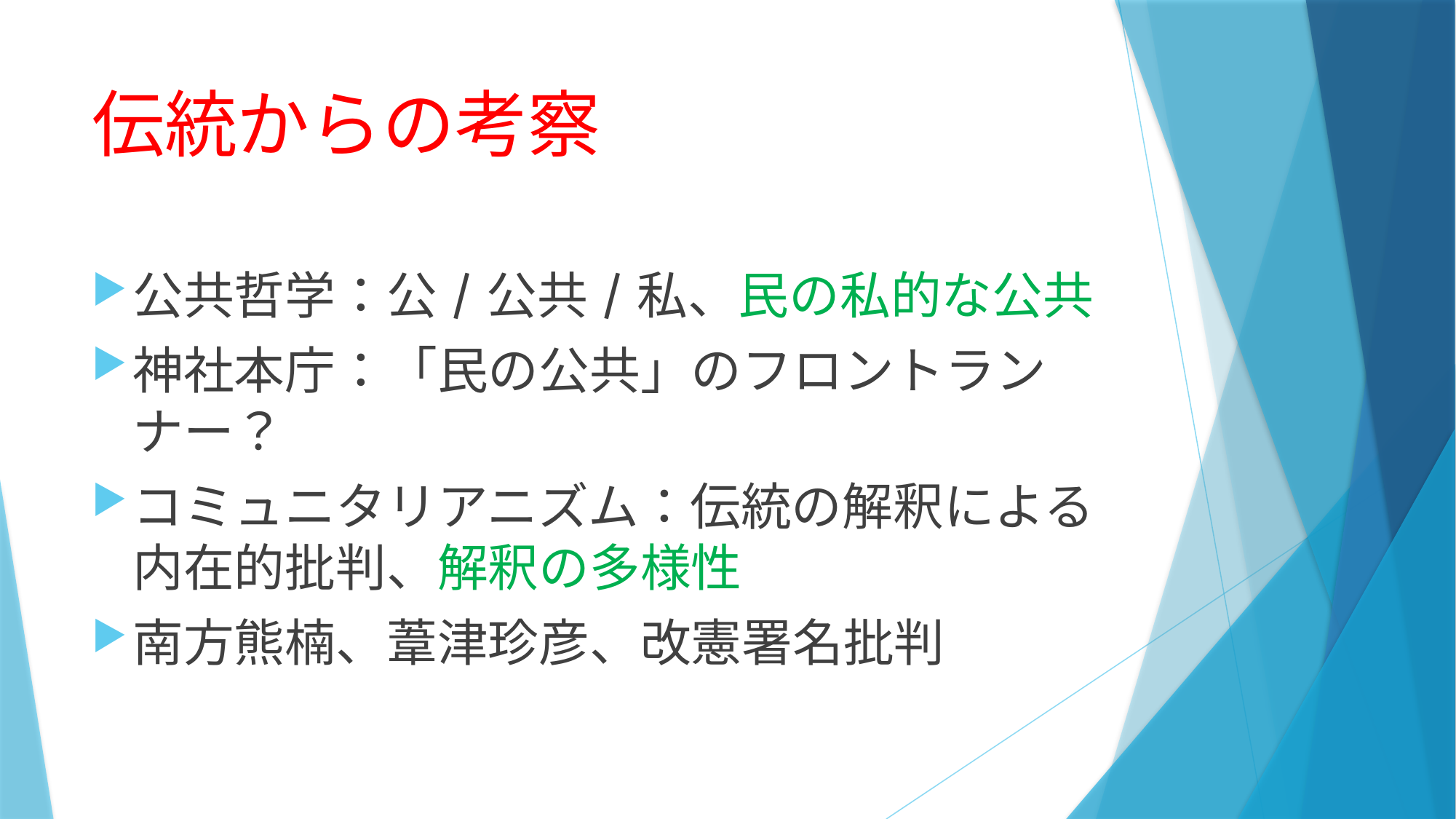

# 伝統からの考察
公共哲学：公/公共/私、民の私的な公共
神社本庁：「民の公共」のフロントランナー？
コミュニタリアニズム：伝統の解釈による内在的批判、解釈の多様性
南方熊楠、葦津珍彦、改憲署名批判